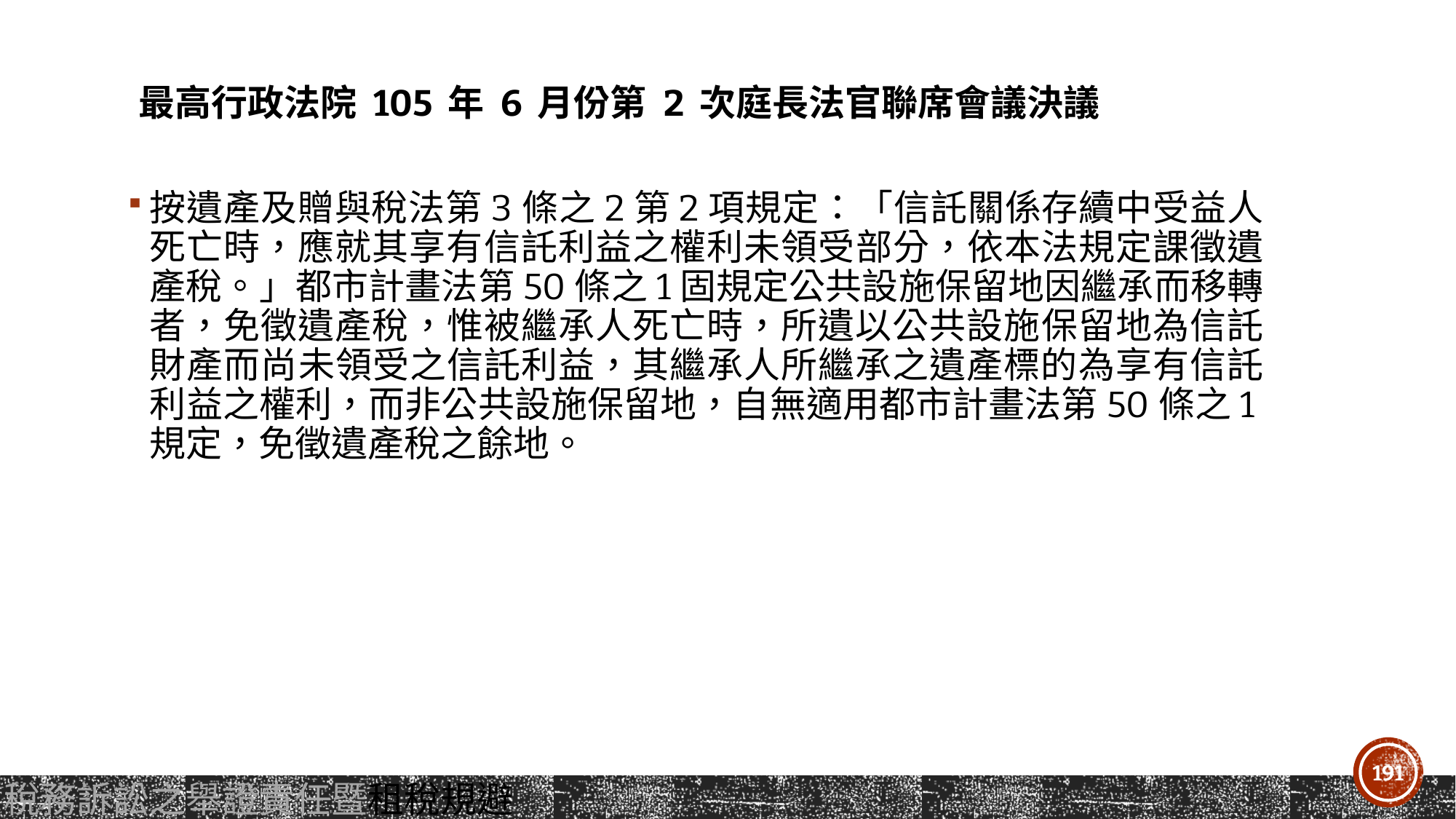

# 最高行政法院 105 年 6 月份第 2 次庭長法官聯席會議決議
按遺產及贈與稅法第3條之2第2項規定：「信託關係存續中受益人死亡時，應就其享有信託利益之權利未領受部分，依本法規定課徵遺產稅。」都市計畫法第50條之1固規定公共設施保留地因繼承而移轉者，免徵遺產稅，惟被繼承人死亡時，所遺以公共設施保留地為信託財產而尚未領受之信託利益，其繼承人所繼承之遺產標的為享有信託利益之權利，而非公共設施保留地，自無適用都市計畫法第50條之1規定，免徵遺產稅之餘地。

191